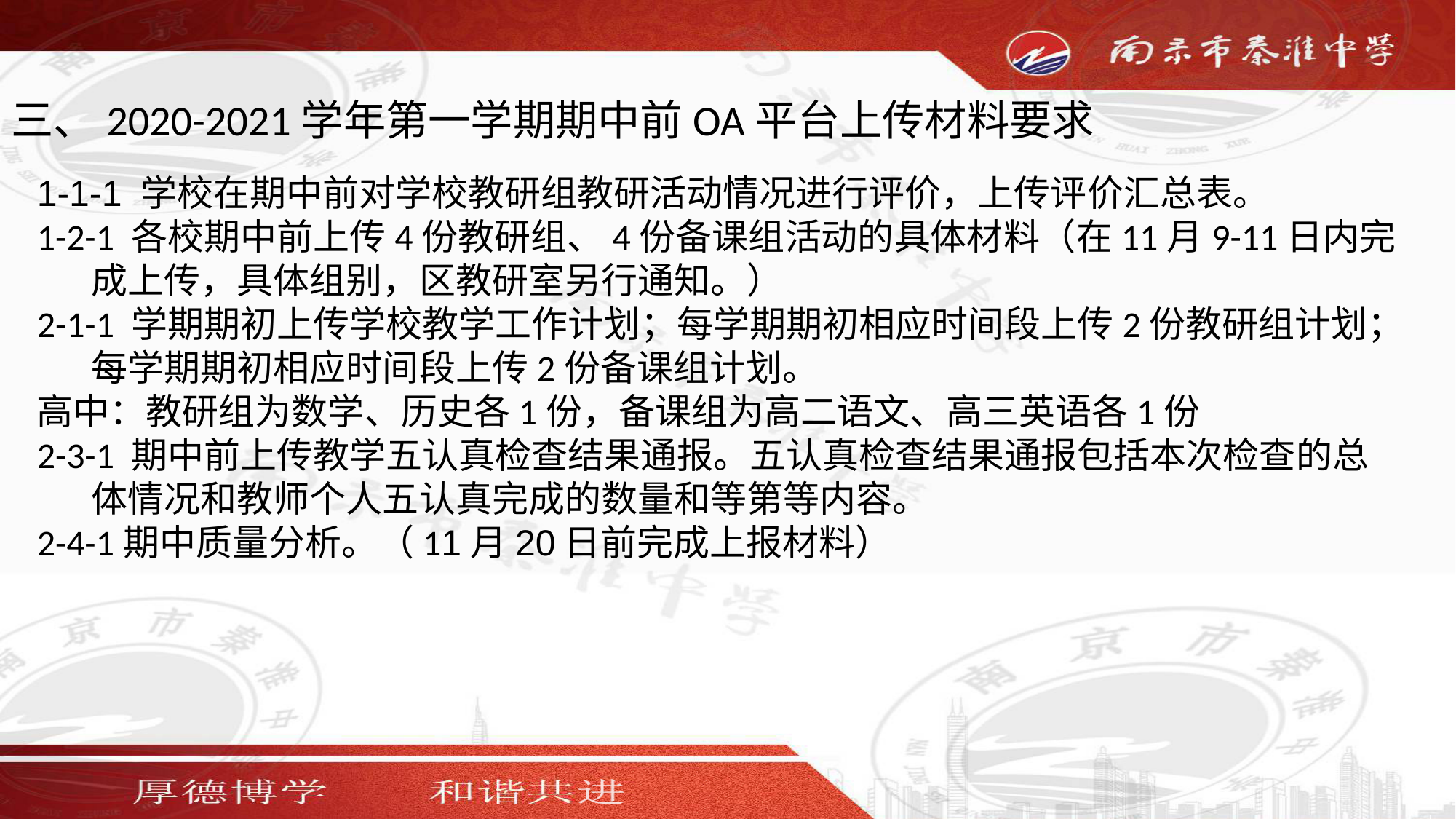

三、2020-2021学年第一学期期中前OA平台上传材料要求
1-1-1 学校在期中前对学校教研组教研活动情况进行评价，上传评价汇总表。
1-2-1 各校期中前上传4份教研组、4份备课组活动的具体材料（在11月9-11日内完成上传，具体组别，区教研室另行通知。）
2-1-1 学期期初上传学校教学工作计划；每学期期初相应时间段上传2份教研组计划；每学期期初相应时间段上传2份备课组计划。高中：教研组为数学、历史各1份，备课组为高二语文、高三英语各1份
2-3-1 期中前上传教学五认真检查结果通报。五认真检查结果通报包括本次检查的总体情况和教师个人五认真完成的数量和等第等内容。
2-4-1期中质量分析。（11月20日前完成上报材料）